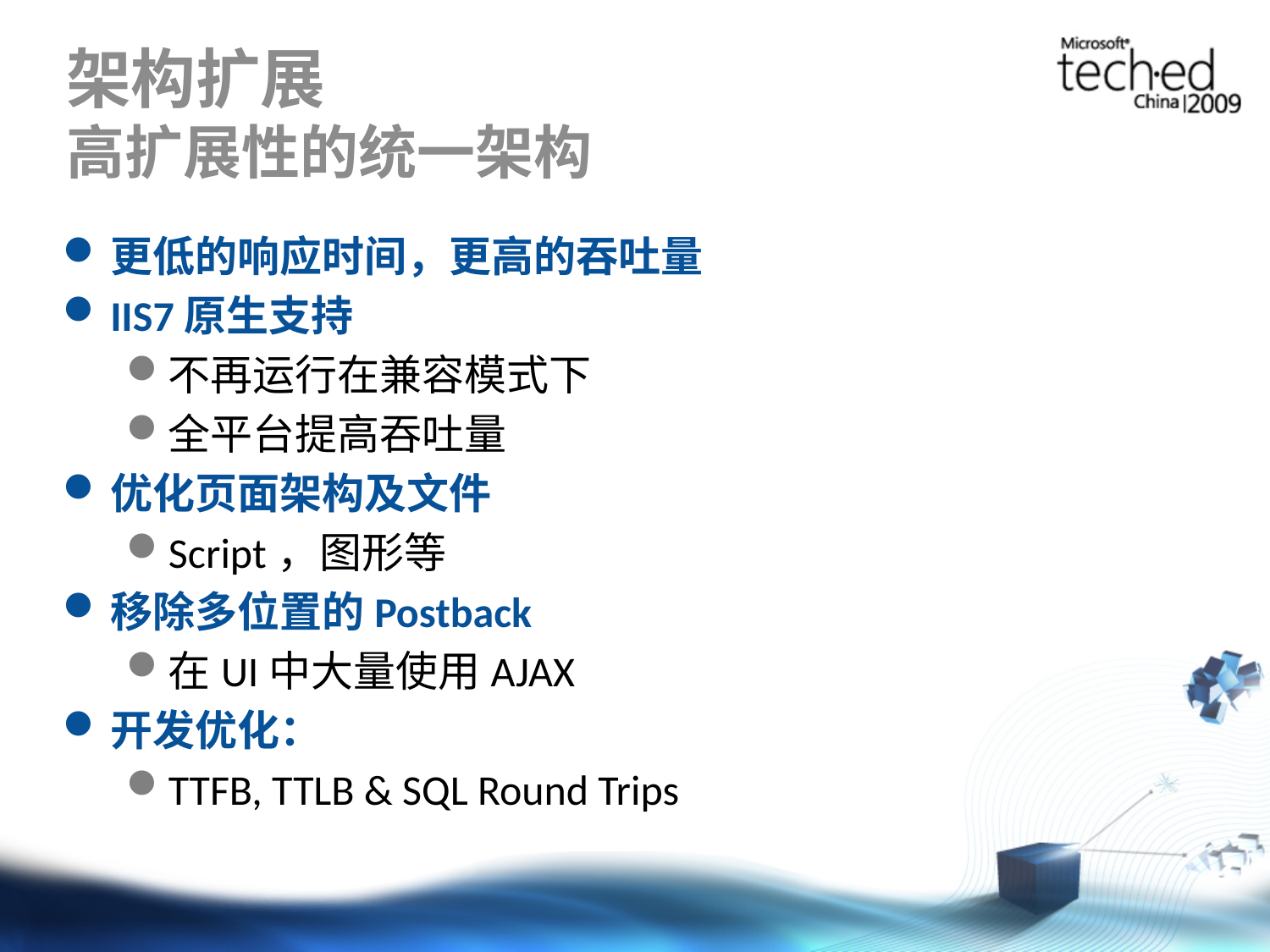

# 架构扩展 高扩展性的统一架构
更低的响应时间，更高的吞吐量
IIS7原生支持
不再运行在兼容模式下
全平台提高吞吐量
优化页面架构及文件
Script，图形等
移除多位置的Postback
在UI中大量使用AJAX
开发优化：
TTFB, TTLB & SQL Round Trips